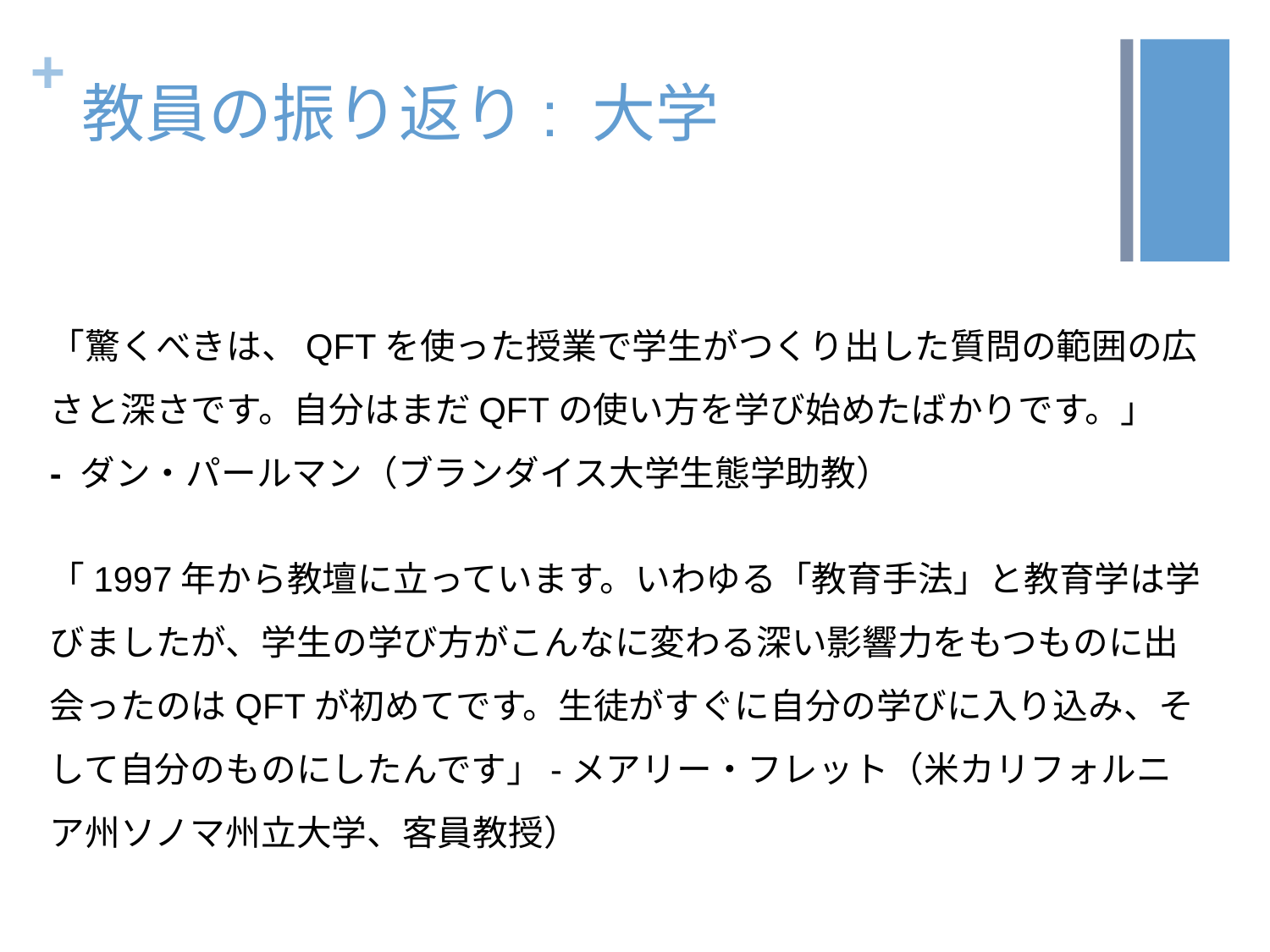

# 教員の振り返り: 大学
「驚くべきは、QFTを使った授業で学生がつくり出した質問の範囲の広さと深さです。自分はまだQFTの使い方を学び始めたばかりです。」
- ダン・パールマン（ブランダイス大学生態学助教）
「1997年から教壇に立っています。いわゆる「教育手法」と教育学は学びましたが、学生の学び方がこんなに変わる深い影響力をもつものに出会ったのはQFTが初めてです。生徒がすぐに自分の学びに入り込み、そして自分のものにしたんです」-メアリー・フレット（米カリフォルニア州ソノマ州立大学、客員教授）